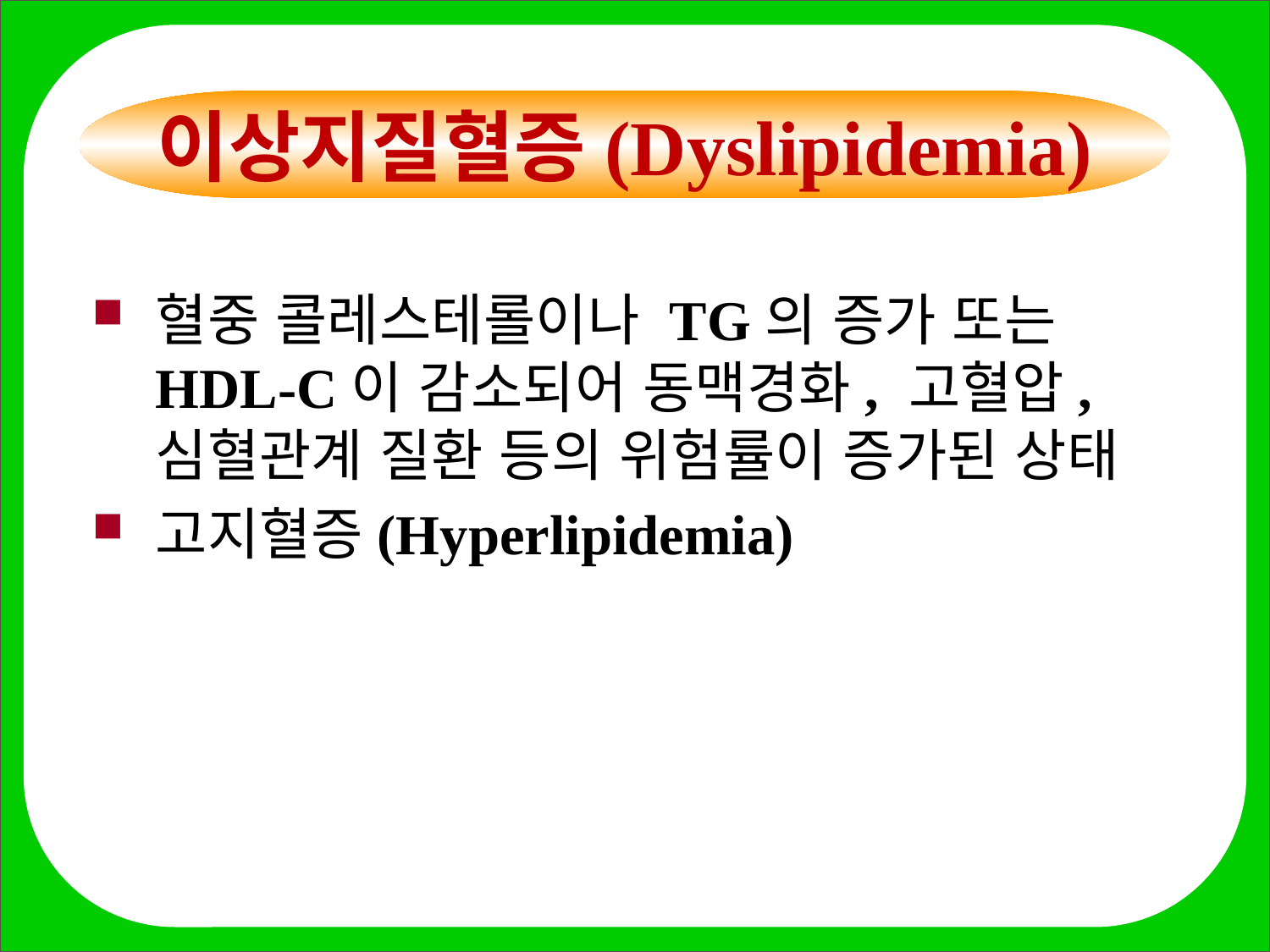

이상지질혈증(Dyslipidemia)
혈중 콜레스테롤이나 TG의 증가 또는 HDL-C이 감소되어 동맥경화, 고혈압,심혈관계 질환 등의 위험률이 증가된 상태
고지혈증(Hyperlipidemia)